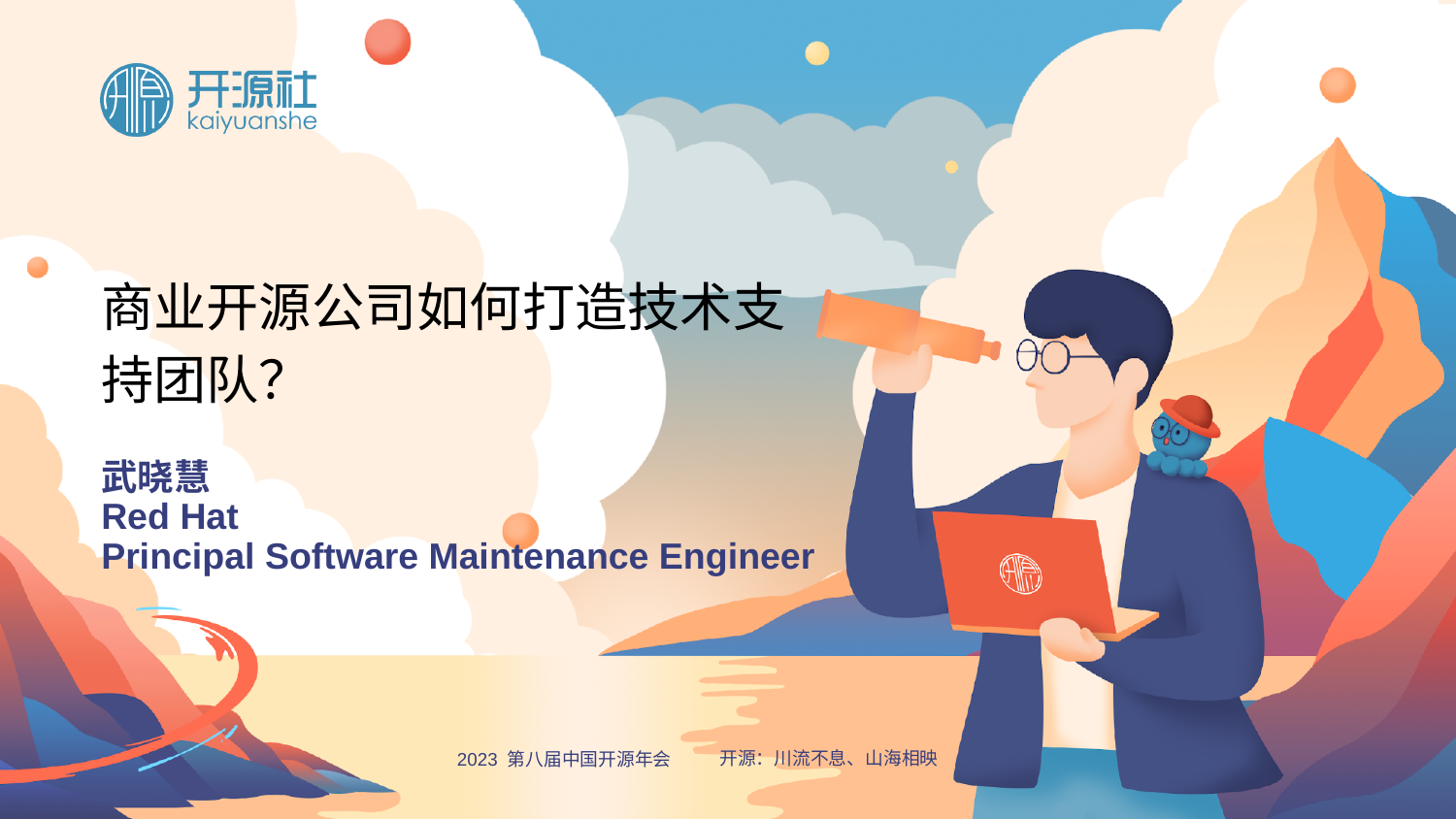

# 商业开源公司如何打造技术支持团队？
武晓慧
Red Hat
Principal Software Maintenance Engineer